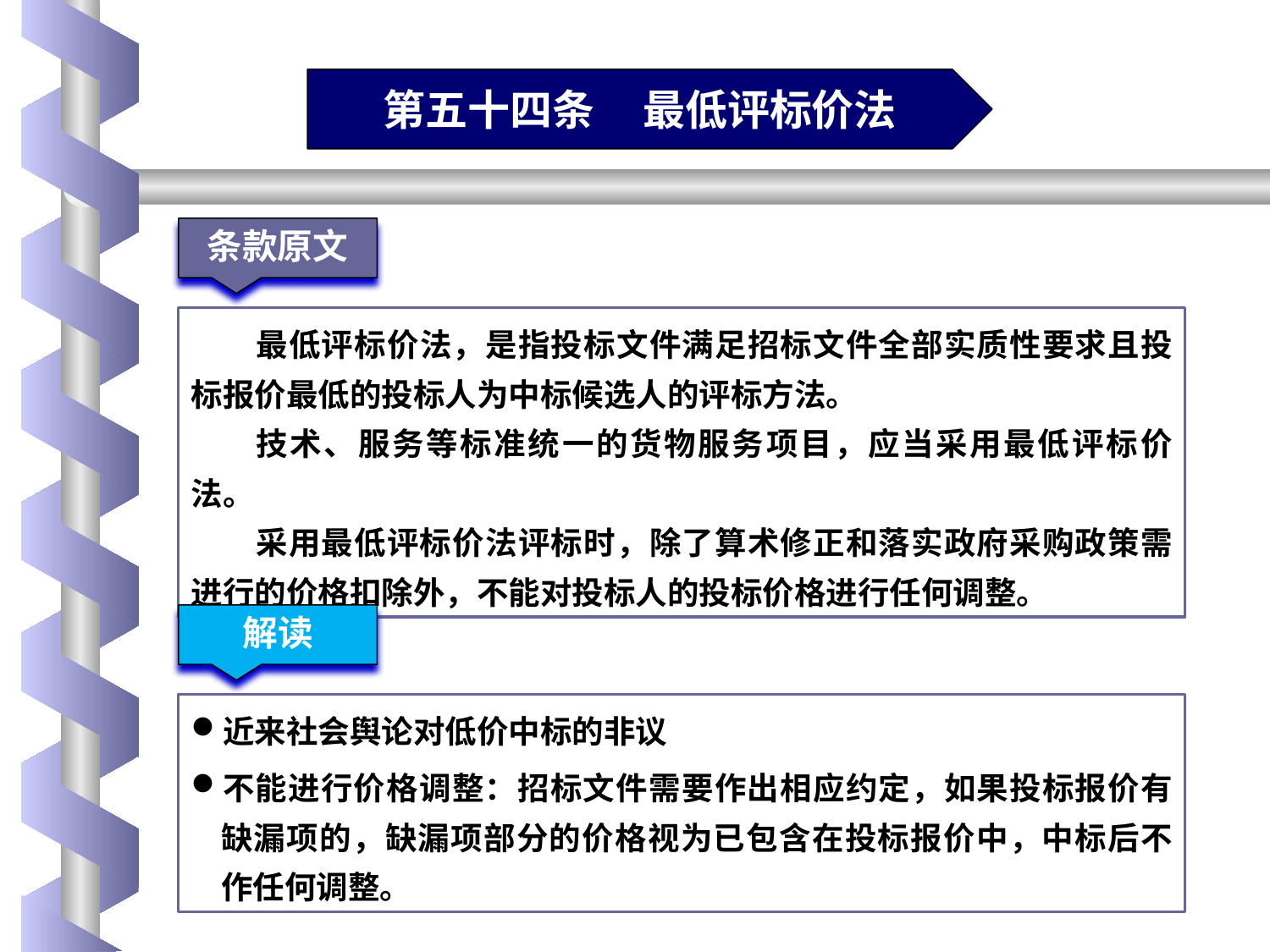

第五十四条     最低评标价法
条款原文
最低评标价法，是指投标文件满足招标文件全部实质性要求且投标报价最低的投标人为中标候选人的评标方法。
技术、服务等标准统一的货物服务项目，应当采用最低评标价法。
采用最低评标价法评标时，除了算术修正和落实政府采购政策需进行的价格扣除外，不能对投标人的投标价格进行任何调整。
解读
近来社会舆论对低价中标的非议
不能进行价格调整：招标文件需要作出相应约定，如果投标报价有缺漏项的，缺漏项部分的价格视为已包含在投标报价中，中标后不作任何调整。